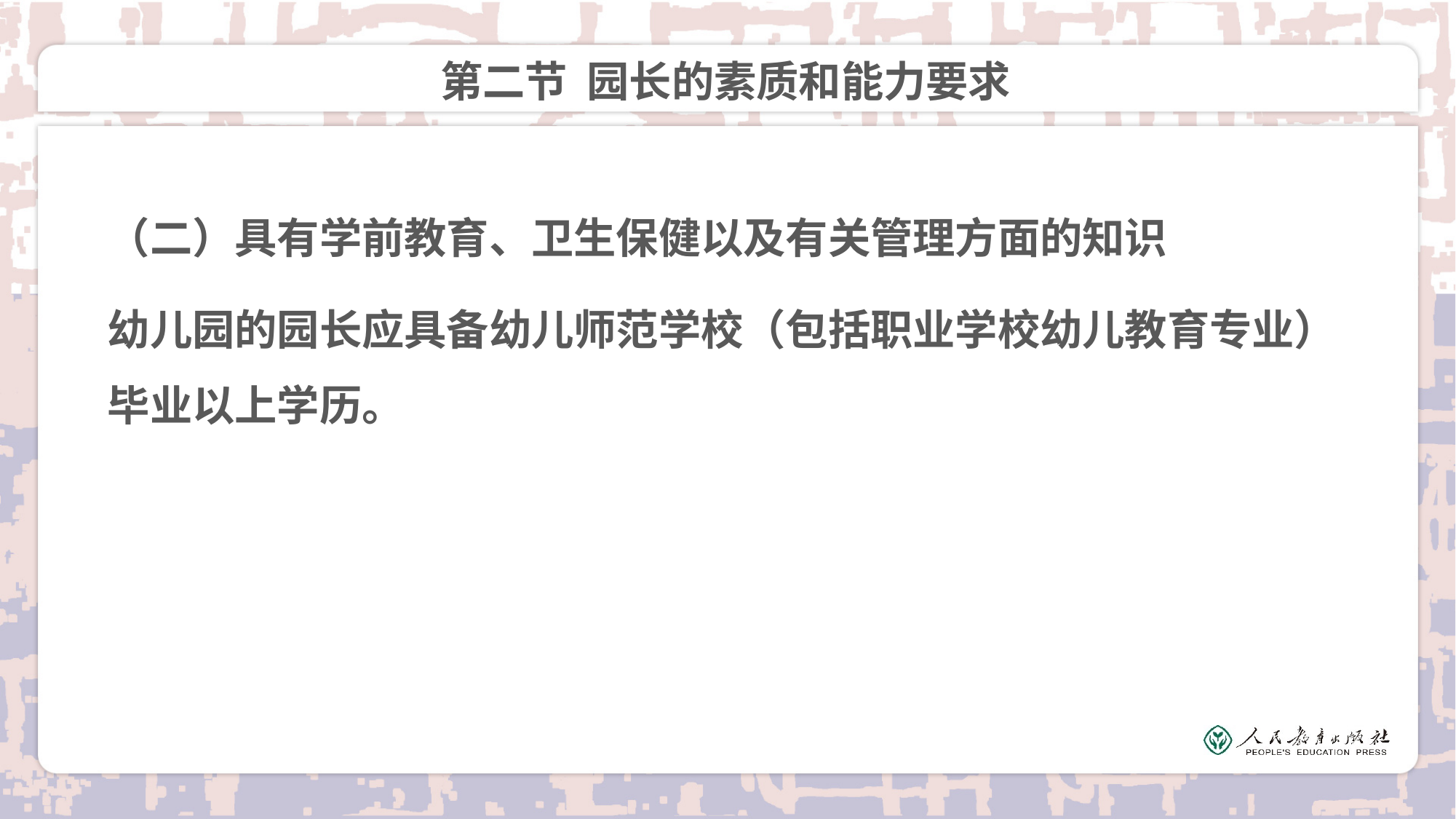

# 第二节  园长的素质和能力要求
（二）具有学前教育、卫生保健以及有关管理方面的知识
幼儿园的园长应具备幼儿师范学校（包括职业学校幼儿教育专业）毕业以上学历。